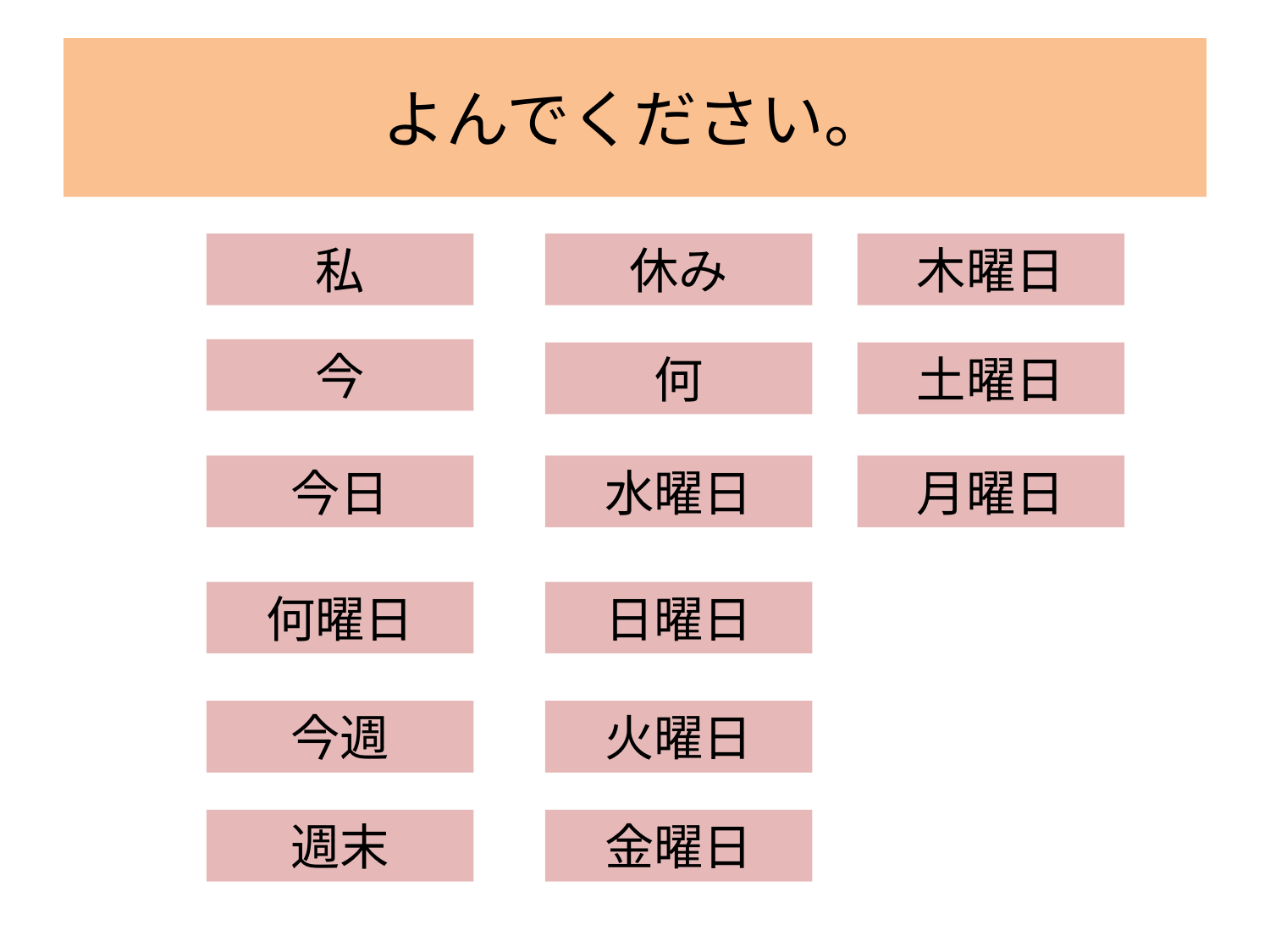

# よんでください。
私
休み
木曜日
今
何
土曜日
今日
水曜日
月曜日
何曜日
日曜日
今週
火曜日
週末
金曜日
44